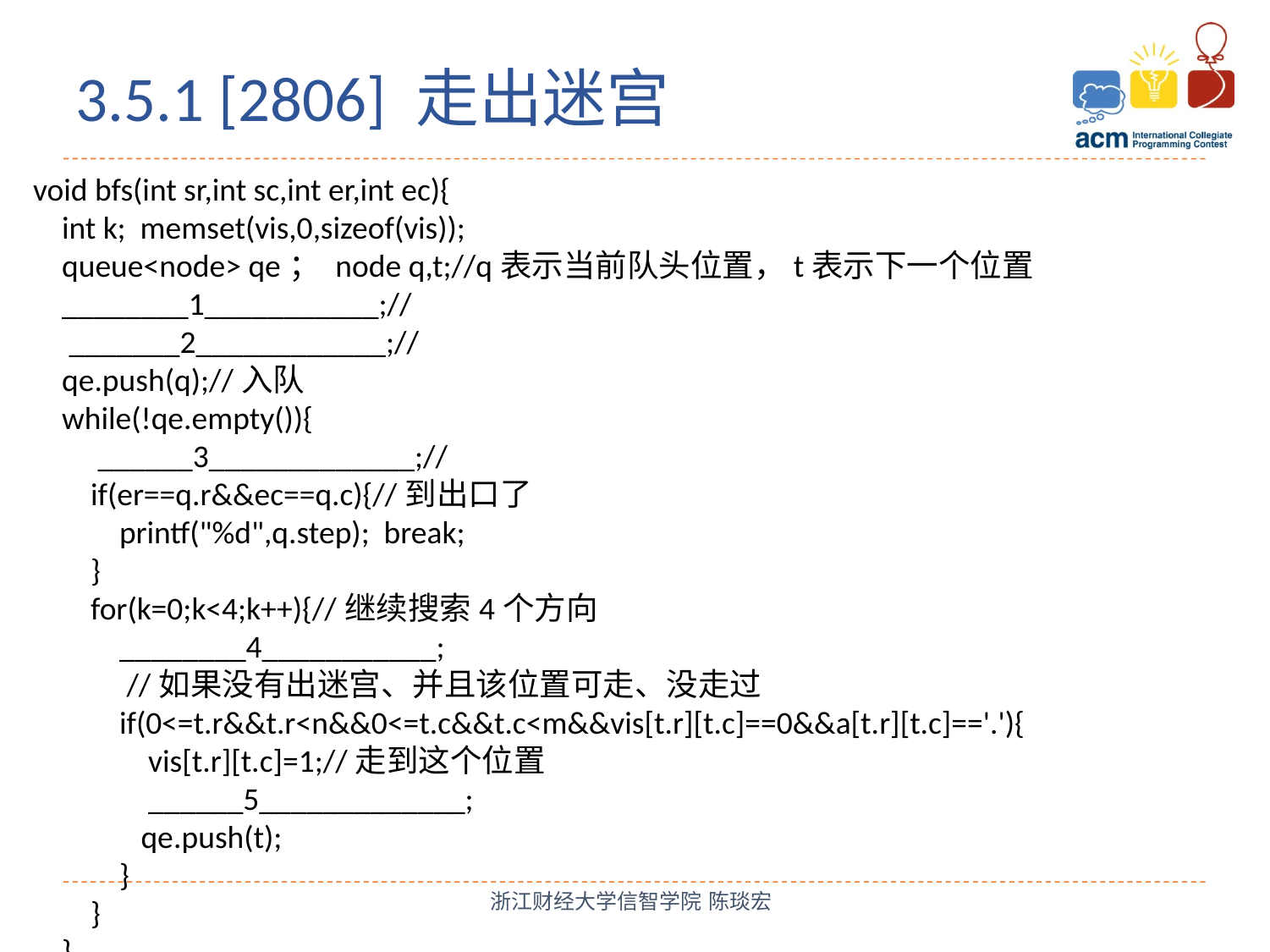

3.5.1 [2806] 走出迷宫

void bfs(int sr,int sc,int er,int ec){
    int k;  memset(vis,0,sizeof(vis));
    queue<node> qe； node q,t;//q表示当前队头位置，t表示下一个位置
    ________1___________;//
     _______2____________;//
    qe.push(q);//入队
    while(!qe.empty()){
         ______3_____________;//
        if(er==q.r&&ec==q.c){//到出口了
            printf("%d",q.step);  break;
        }
        for(k=0;k<4;k++){//继续搜索4个方向
            ________4___________;
             //如果没有出迷宫、并且该位置可走、没走过
            if(0<=t.r&&t.r<n&&0<=t.c&&t.c<m&&vis[t.r][t.c]==0&&a[t.r][t.c]=='.'){
                vis[t.r][t.c]=1;//走到这个位置
                ______5_____________;
               qe.push(t);
            }
        }
    }
}
浙江财经大学信智学院 陈琰宏
39